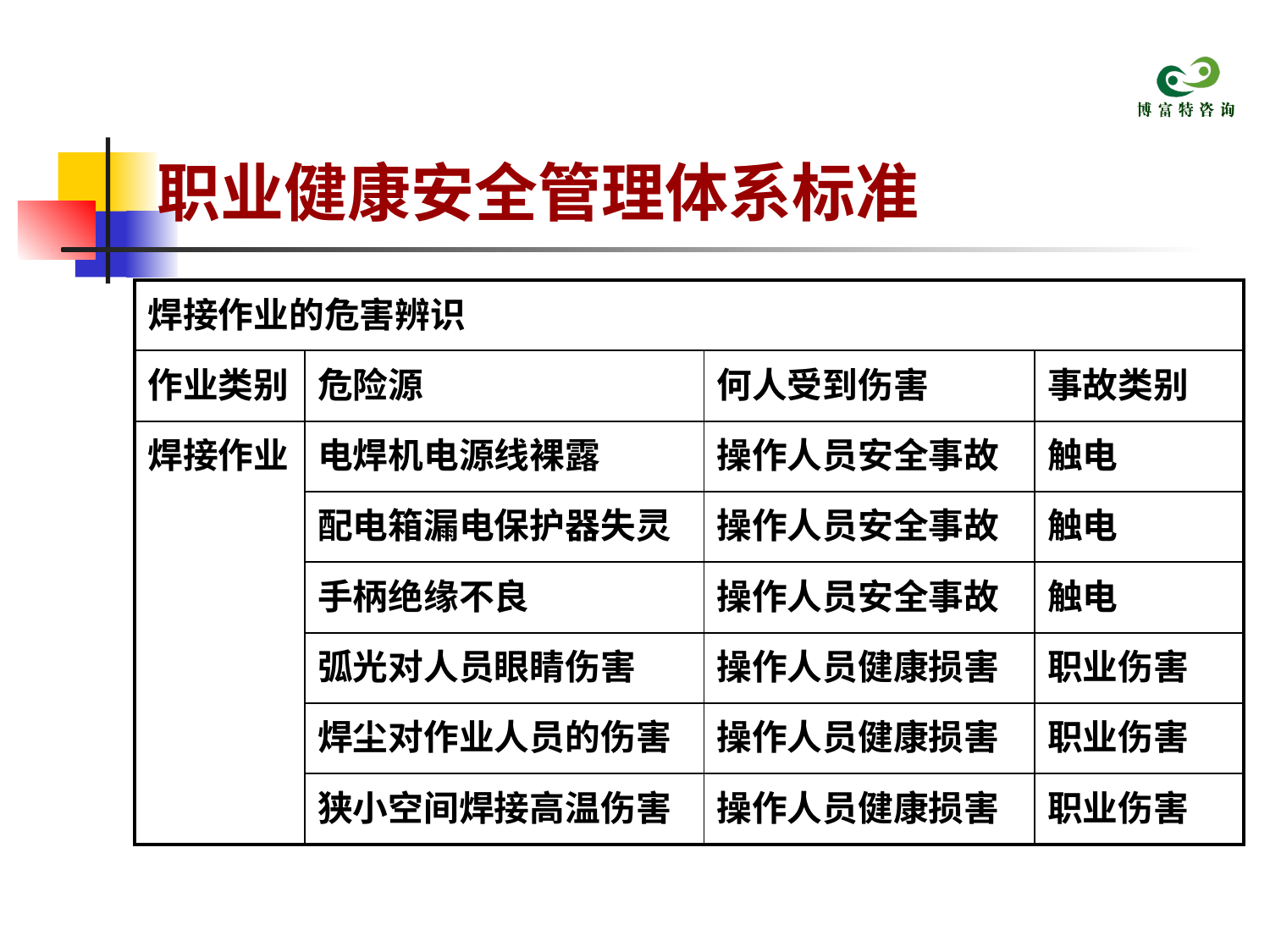

# 职业健康安全管理体系标准
| 焊接作业的危害辨识 |  |  |  |
| --- | --- | --- | --- |
| 作业类别 | 危险源 | 何人受到伤害 | 事故类别 |
| 焊接作业 | 电焊机电源线裸露 | 操作人员安全事故 | 触电 |
|  | 配电箱漏电保护器失灵 | 操作人员安全事故 | 触电 |
|  | 手柄绝缘不良 | 操作人员安全事故 | 触电 |
|  | 弧光对人员眼睛伤害 | 操作人员健康损害 | 职业伤害 |
|  | 焊尘对作业人员的伤害 | 操作人员健康损害 | 职业伤害 |
|  | 狭小空间焊接高温伤害 | 操作人员健康损害 | 职业伤害 |
31